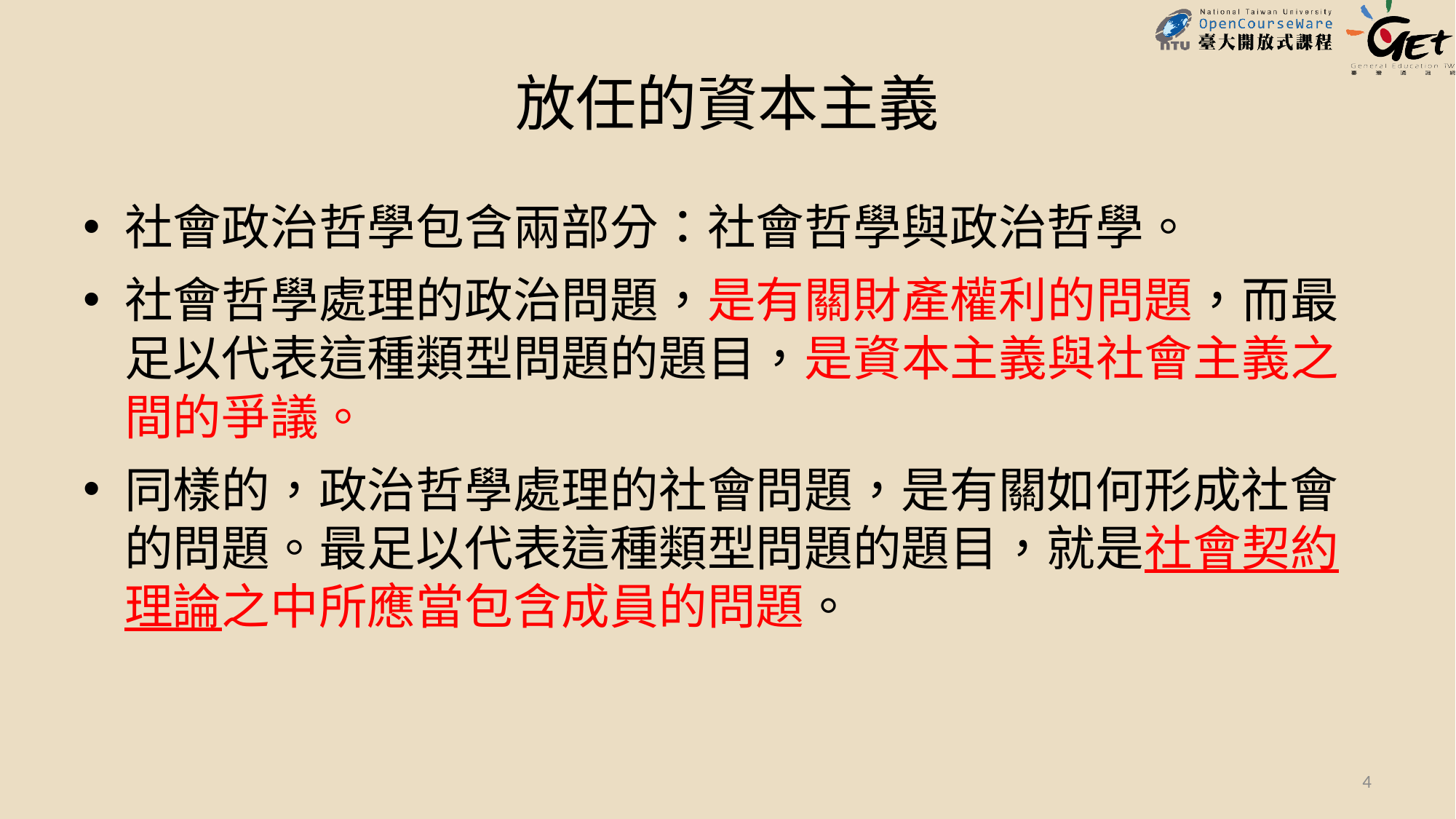

# 放任的資本主義
社會政治哲學包含兩部分：社會哲學與政治哲學。
社會哲學處理的政治問題，是有關財產權利的問題，而最足以代表這種類型問題的題目，是資本主義與社會主義之間的爭議。
同樣的，政治哲學處理的社會問題，是有關如何形成社會的問題。最足以代表這種類型問題的題目，就是社會契約理論之中所應當包含成員的問題。
4